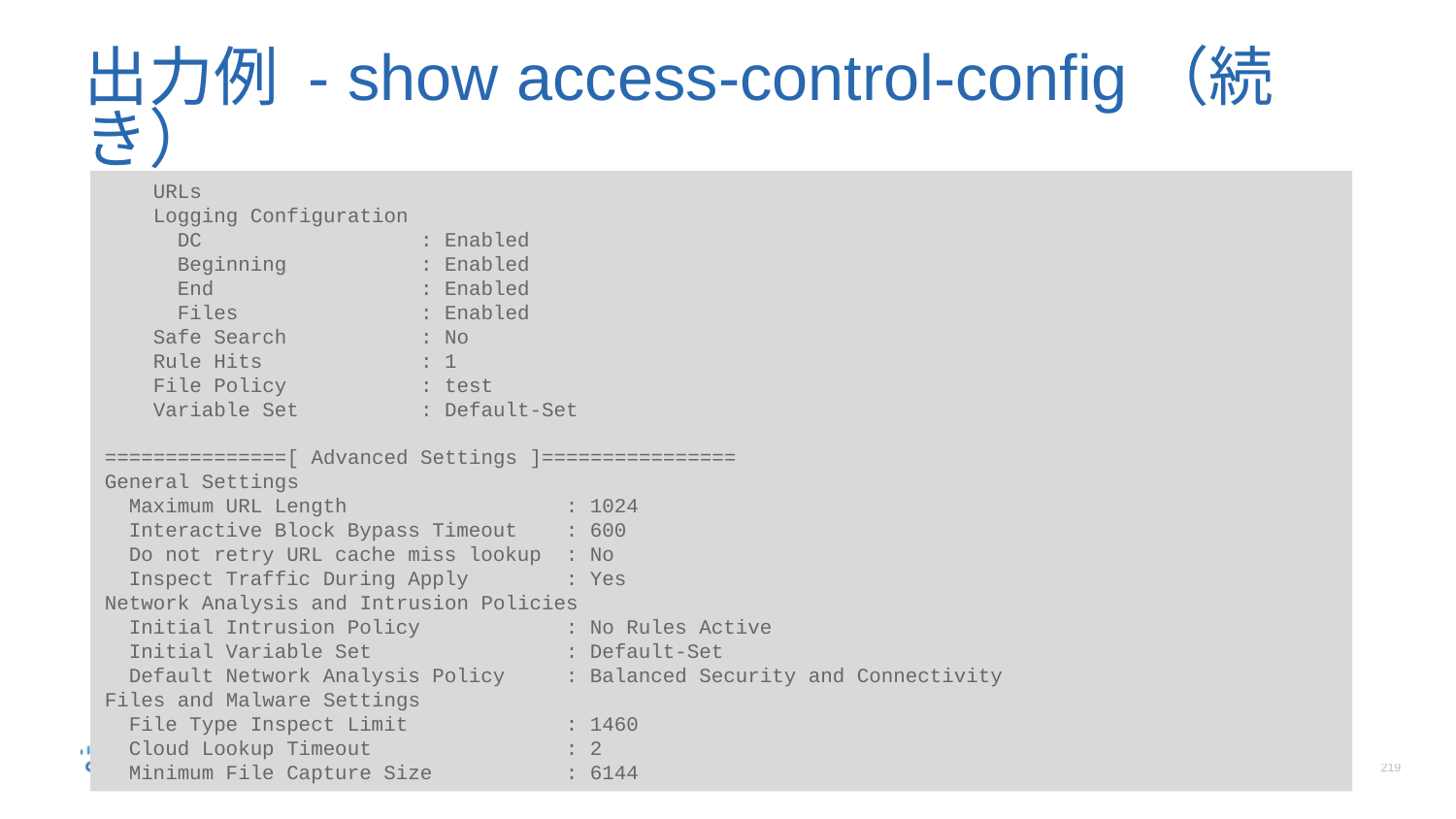

# 出力例 - show access-control-config（続き）
    URLs
    Logging Configuration
      DC                  : Enabled
      Beginning           : Enabled
      End                 : Enabled
      Files               : Enabled
    Safe Search           : No
    Rule Hits             : 1
    File Policy           : test
    Variable Set          : Default-Set

===============[ Advanced Settings ]================
General Settings
  Maximum URL Length                  : 1024
  Interactive Block Bypass Timeout    : 600
  Do not retry URL cache miss lookup  : No
  Inspect Traffic During Apply        : Yes
Network Analysis and Intrusion Policies
  Initial Intrusion Policy            : No Rules Active
  Initial Variable Set                : Default-Set
  Default Network Analysis Policy     : Balanced Security and Connectivity
Files and Malware Settings
  File Type Inspect Limit             : 1460
  Cloud Lookup Timeout                : 2
  Minimum File Capture Size           : 6144